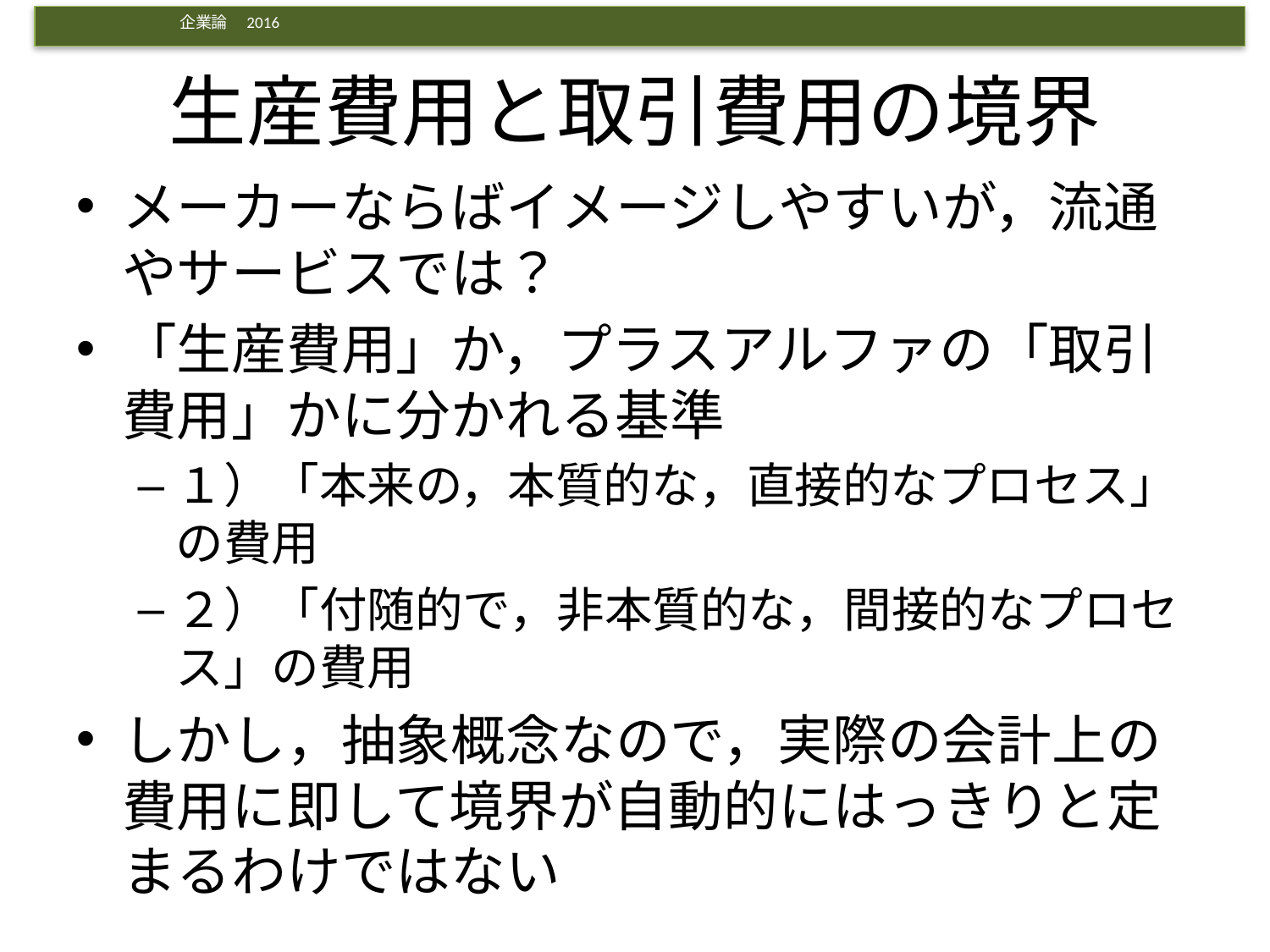

# 生産費用と取引費用の境界
メーカーならばイメージしやすいが，流通やサービスでは？
「生産費用」か，プラスアルファの「取引費用」かに分かれる基準
１）「本来の，本質的な，直接的なプロセス」の費用
２）「付随的で，非本質的な，間接的なプロセス」の費用
しかし，抽象概念なので，実際の会計上の費用に即して境界が自動的にはっきりと定まるわけではない